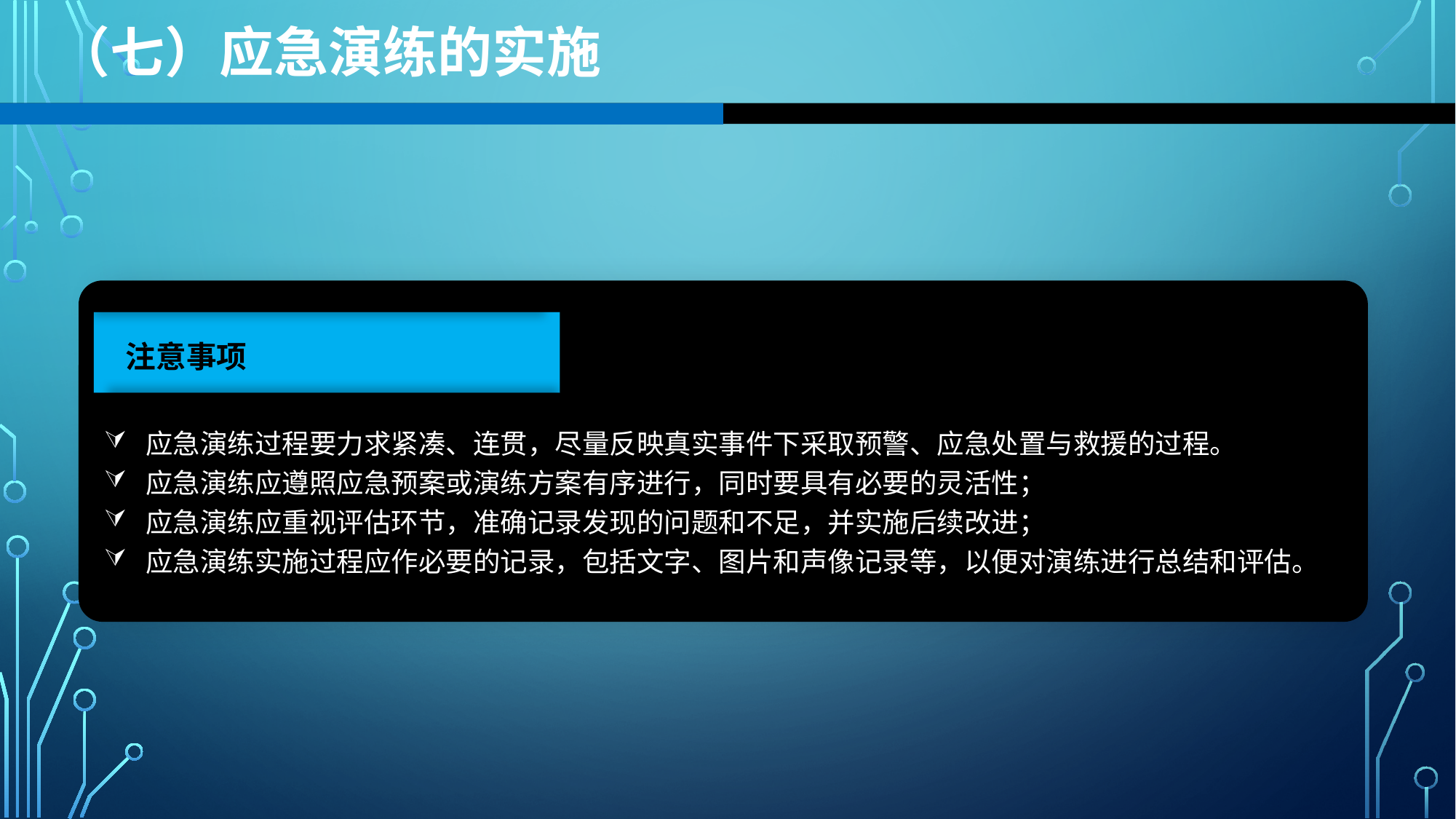

（七）应急演练的实施

注意事项

应急演练过程要力求紧凑、连贯，尽量反映真实事件下采取预警、应急处置与救援的过程。
应急演练应遵照应急预案或演练方案有序进行，同时要具有必要的灵活性；
应急演练应重视评估环节，准确记录发现的问题和不足，并实施后续改进；
应急演练实施过程应作必要的记录，包括文字、图片和声像记录等，以便对演练进行总结和评估。